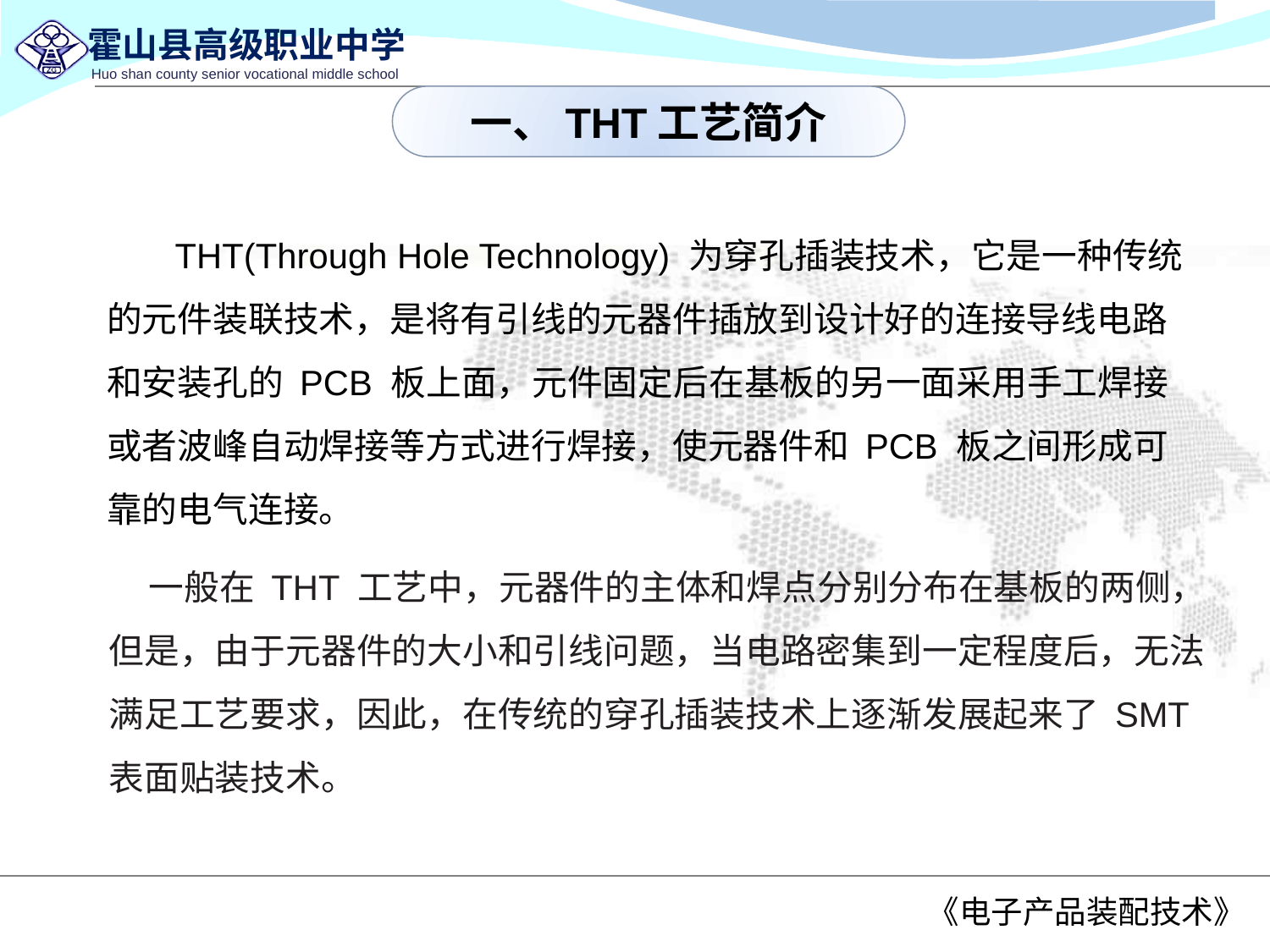

一、THT工艺简介
       THT(Through Hole Technology) 为穿孔插装技术，它是一种传统的元件装联技术，是将有引线的元器件插放到设计好的连接导线电路和安装孔的 PCB 板上面，元件固定后在基板的另一面采用手工焊接或者波峰自动焊接等方式进行焊接，使元器件和 PCB 板之间形成可靠的电气连接。
    一般在 THT 工艺中，元器件的主体和焊点分别分布在基板的两侧，但是，由于元器件的大小和引线问题，当电路密集到一定程度后，无法满足工艺要求，因此，在传统的穿孔插装技术上逐渐发展起来了 SMT 表面贴装技术。